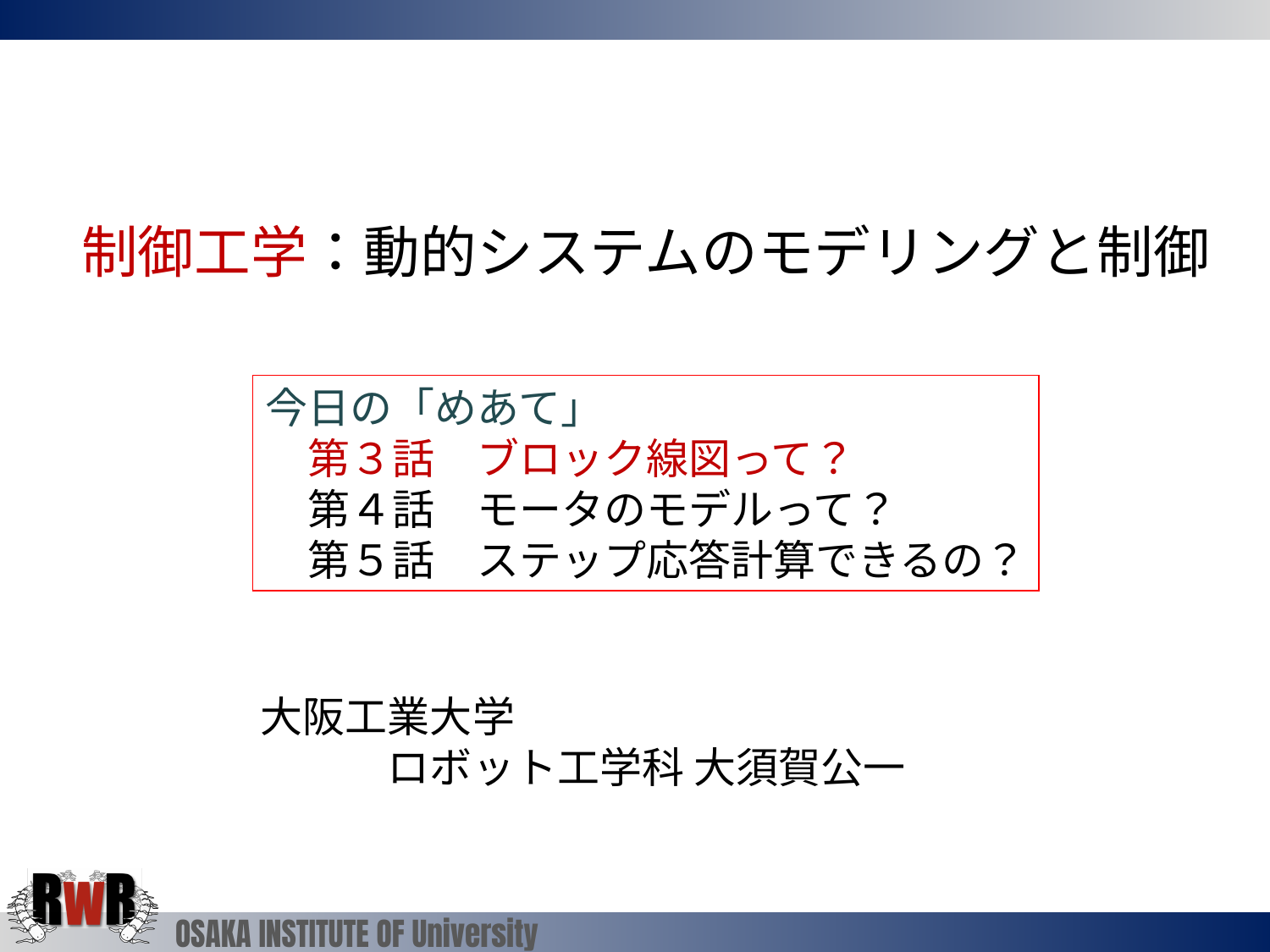

制御工学：動的システムのモデリングと制御
今日の「めあて」
　第３話　ブロック線図って？
　第４話　モータのモデルって？
　第５話　ステップ応答計算できるの？
大阪工業大学
　　　ロボット工学科 大須賀公一